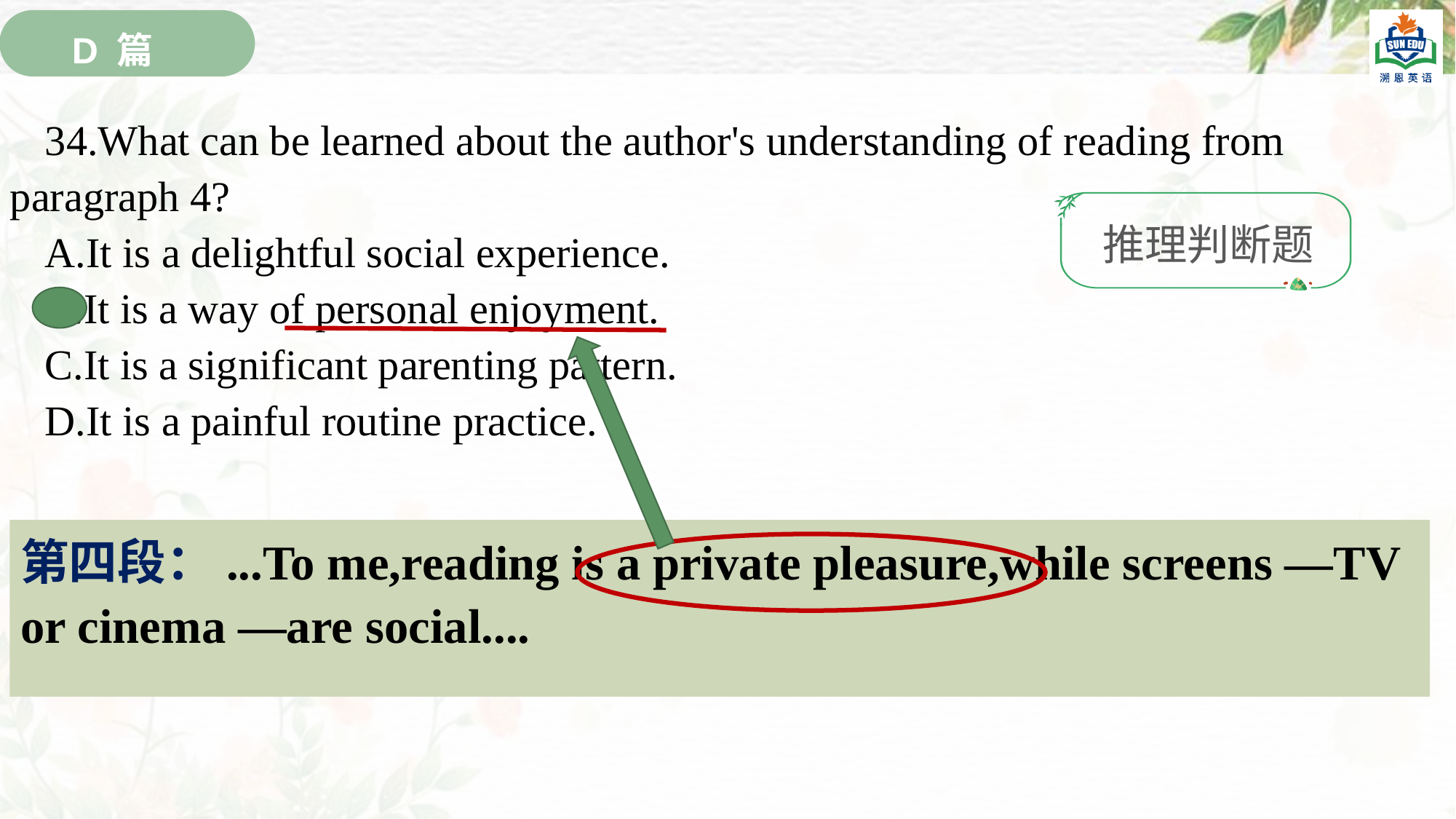

D 篇
34.What can be learned about the author's understanding of reading from paragraph 4?
A.It is a delightful social experience.
B.It is a way of personal enjoyment.
C.It is a significant parenting pattern.
D.It is a painful routine practice.

推理判断题

第四段：...To me,reading is a private pleasure,while screens —TV or cinema —are social....